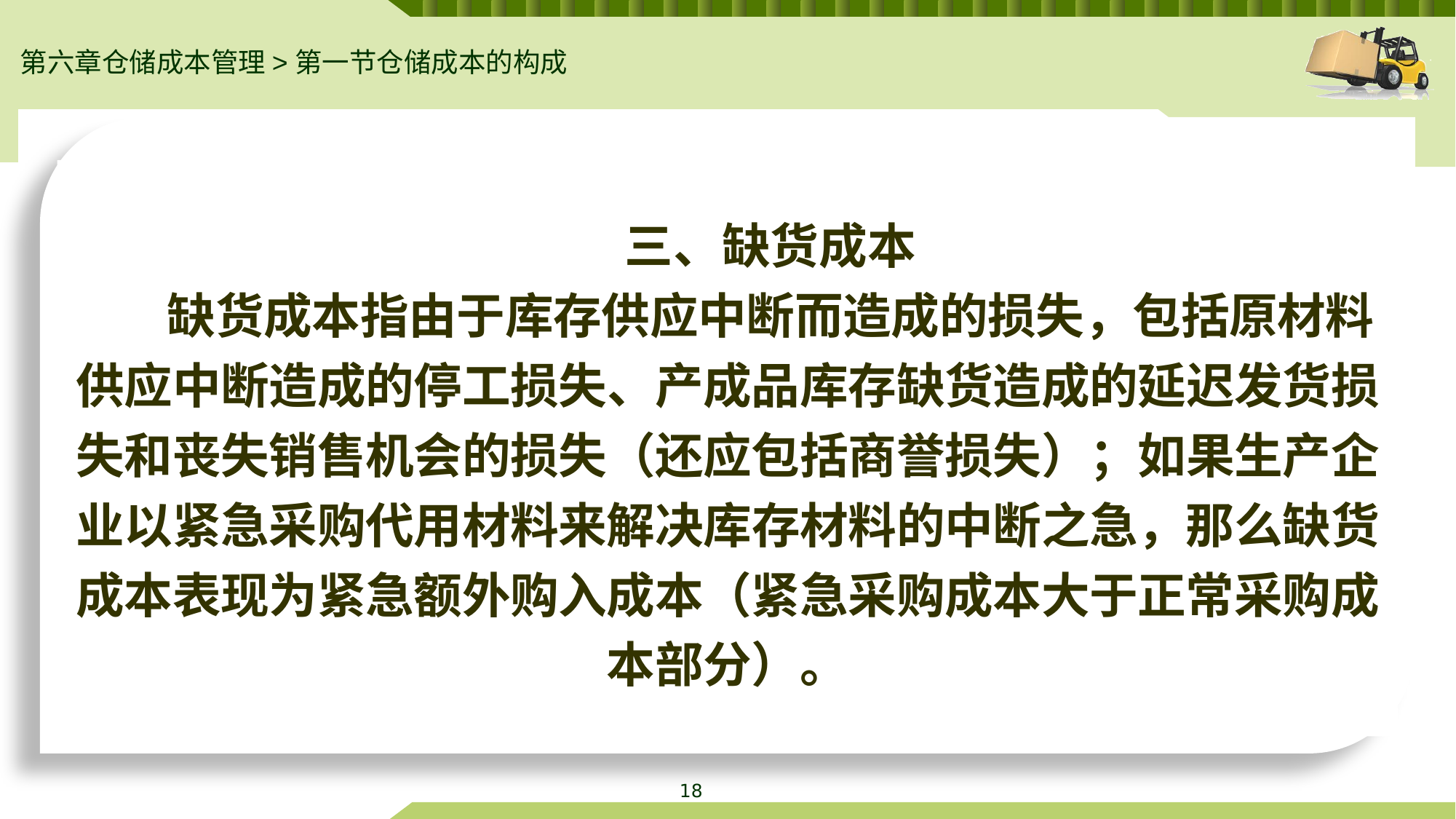

第六章仓储成本管理>第一节仓储成本的构成
三、缺货成本
缺货成本指由于库存供应中断而造成的损失，包括原材料供应中断造成的停工损失、产成品库存缺货造成的延迟发货损失和丧失销售机会的损失（还应包括商誉损失）；如果生产企业以紧急采购代用材料来解决库存材料的中断之急，那么缺货成本表现为紧急额外购入成本（紧急采购成本大于正常采购成本部分）。